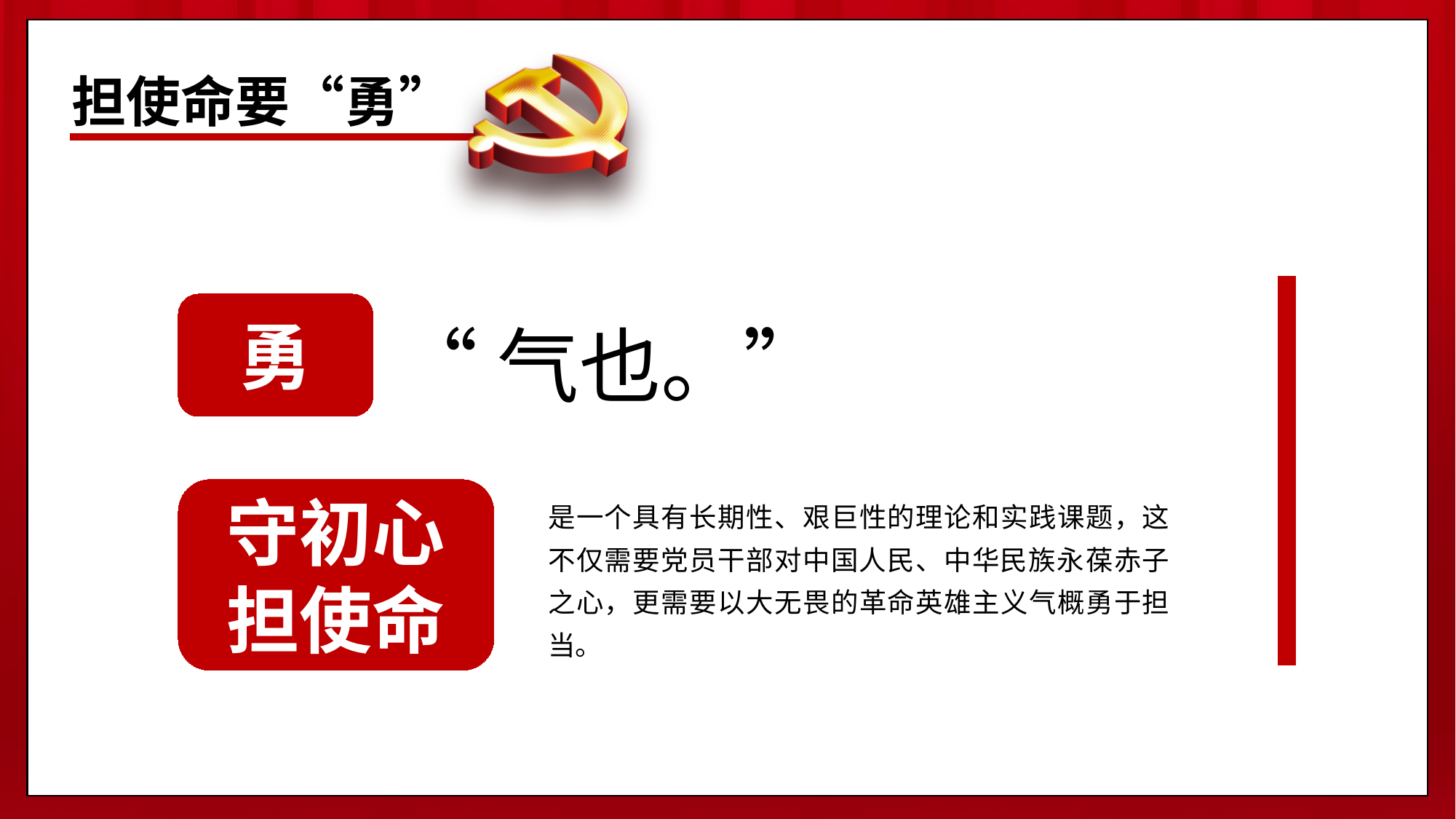

担使命要“勇”

“气也。”
勇
守初心
担使命
是一个具有长期性、艰巨性的理论和实践课题，这不仅需要党员干部对中国人民、中华民族永葆赤子之心，更需要以大无畏的革命英雄主义气概勇于担当。